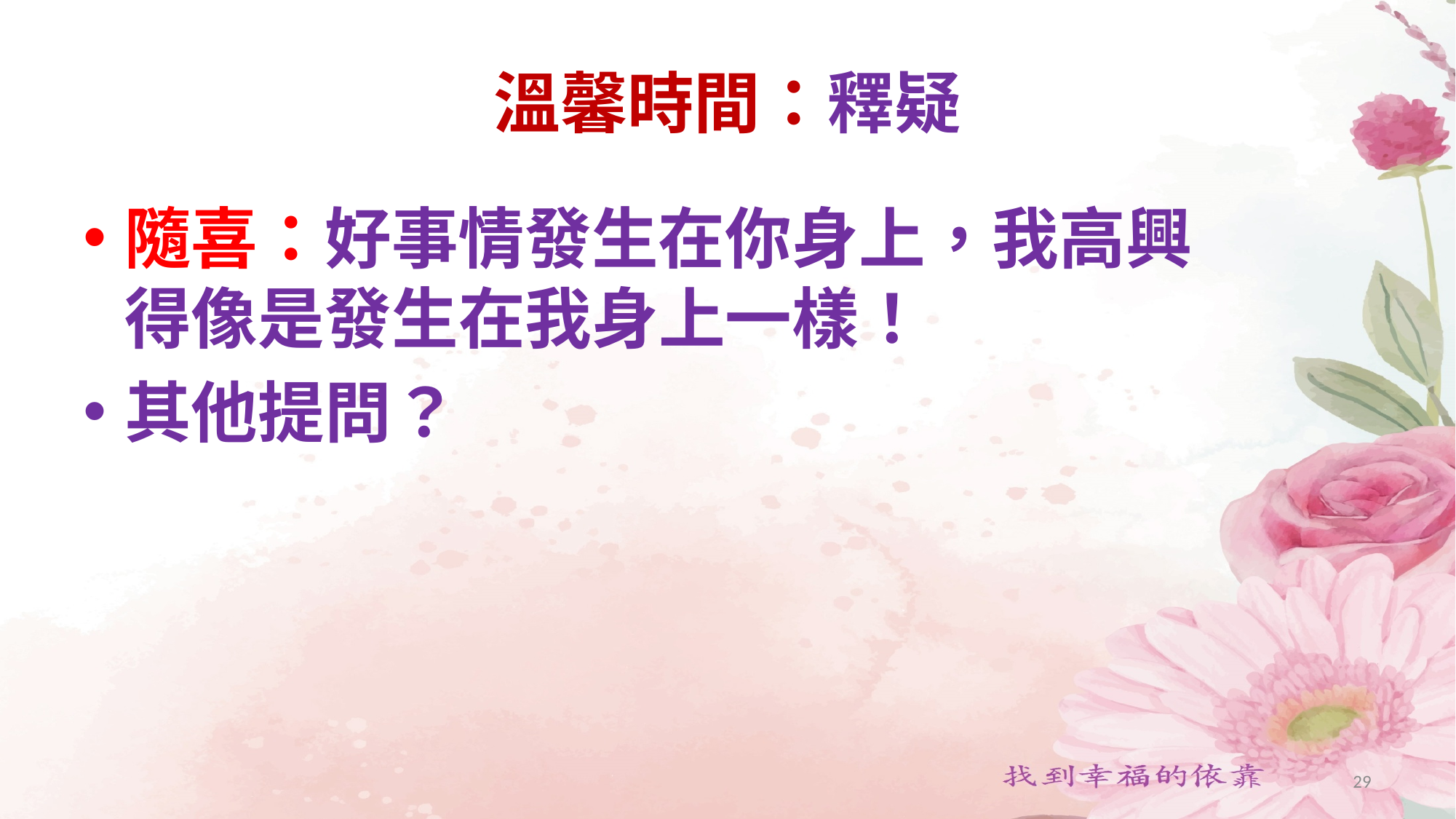

# 溫馨時間：釋疑
隨喜：好事情發生在你身上，我高興得像是發生在我身上一樣！
其他提問？
29